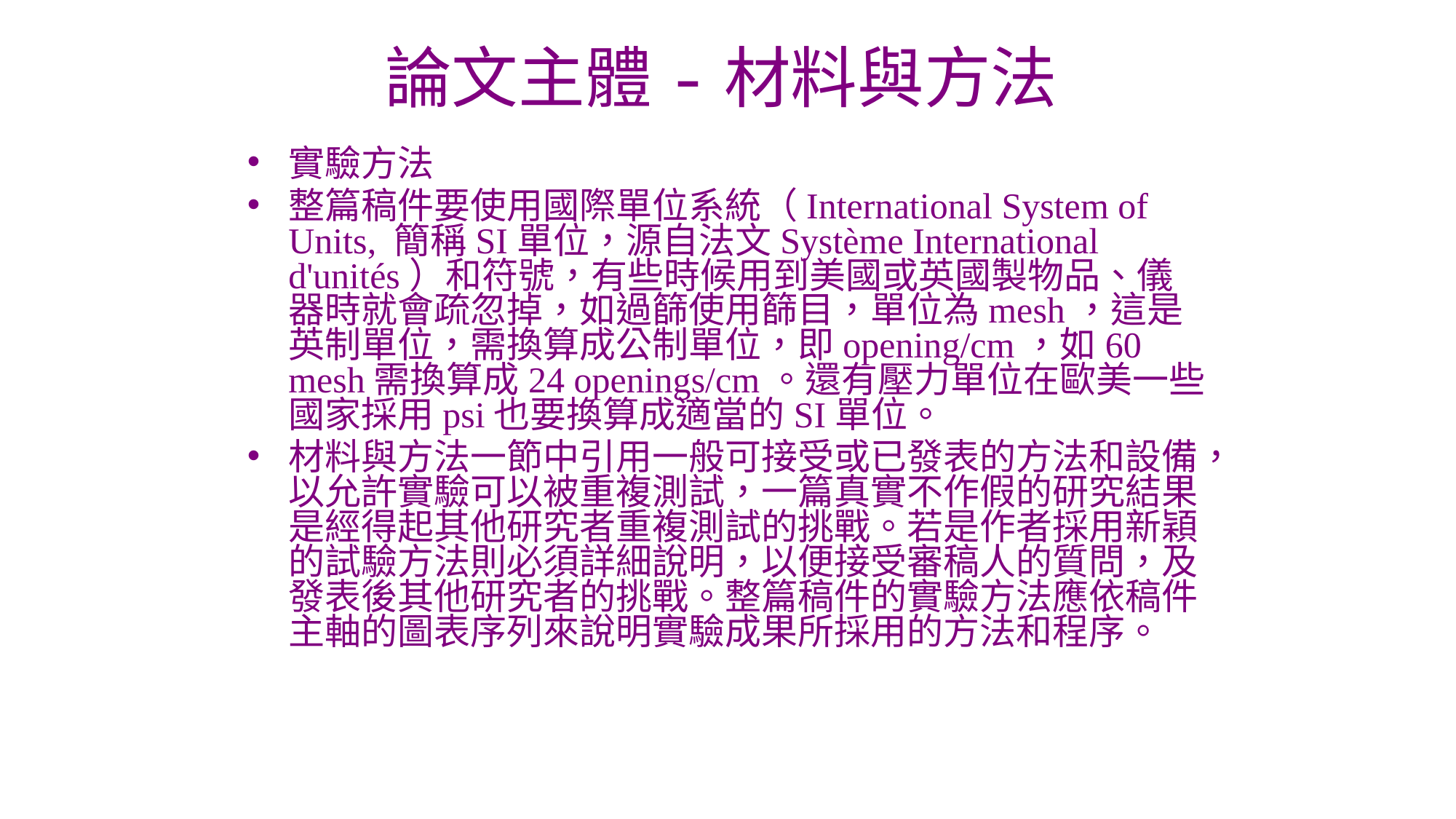

# 論文主體-材料與方法
實驗方法
整篇稿件要使用國際單位系統（International System of Units, 簡稱SI單位，源自法文Système International d'unités）和符號，有些時候用到美國或英國製物品、儀器時就會疏忽掉，如過篩使用篩目，單位為mesh，這是英制單位，需換算成公制單位，即opening/cm，如60 mesh需換算成24 openings/cm。還有壓力單位在歐美一些國家採用psi也要換算成適當的SI單位。
材料與方法一節中引用一般可接受或已發表的方法和設備，以允許實驗可以被重複測試，一篇真實不作假的研究結果是經得起其他研究者重複測試的挑戰。若是作者採用新穎的試驗方法則必須詳細說明，以便接受審稿人的質問，及發表後其他研究者的挑戰。整篇稿件的實驗方法應依稿件主軸的圖表序列來說明實驗成果所採用的方法和程序。